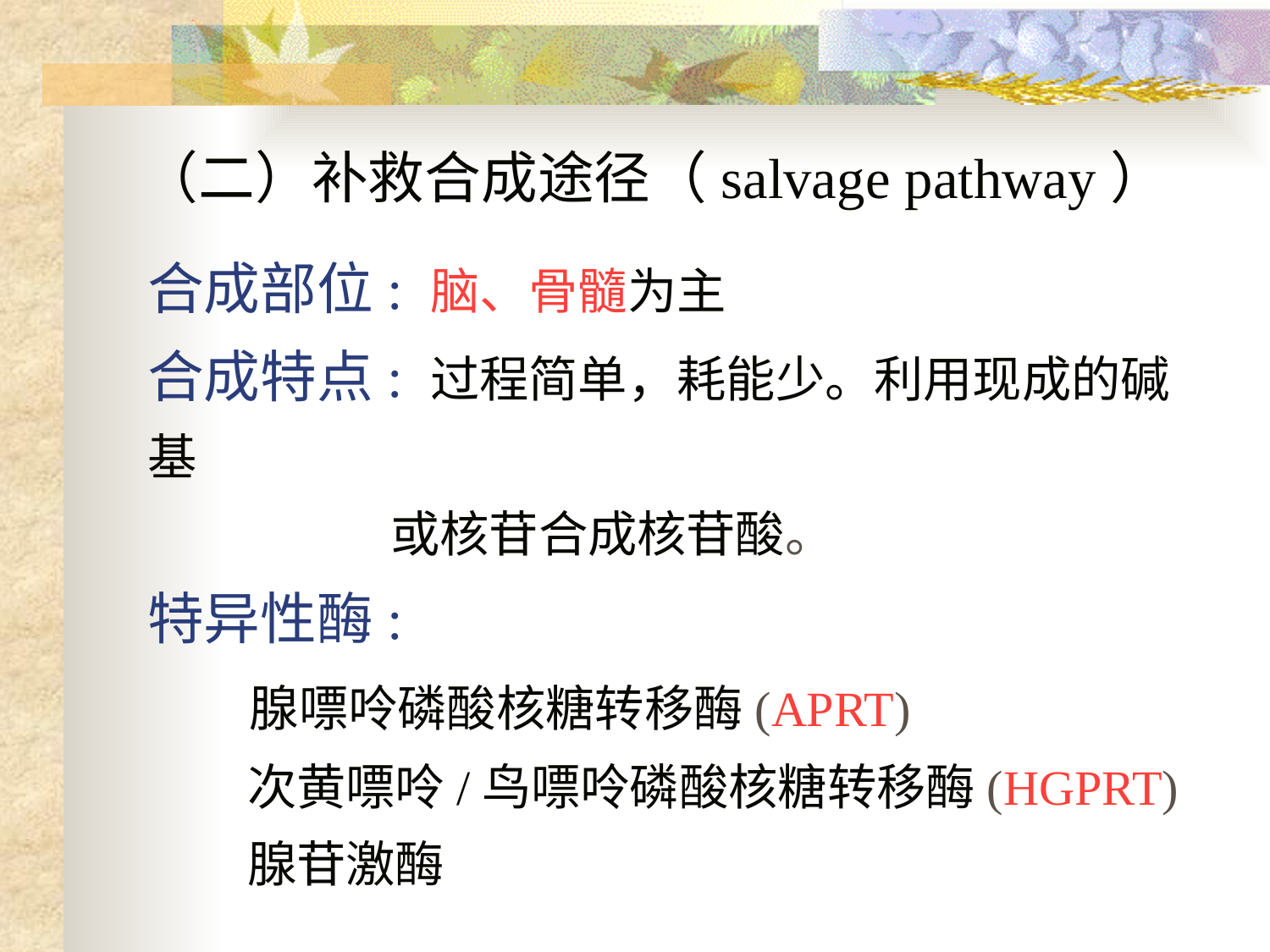

# （二）补救合成途径（salvage pathway）
合成部位: 脑、骨髓为主
合成特点: 过程简单，耗能少。利用现成的碱基
                     或核苷合成核苷酸。
特异性酶:
       腺嘌呤磷酸核糖转移酶(APRT)
        次黄嘌呤/鸟嘌呤磷酸核糖转移酶(HGPRT)
        腺苷激酶